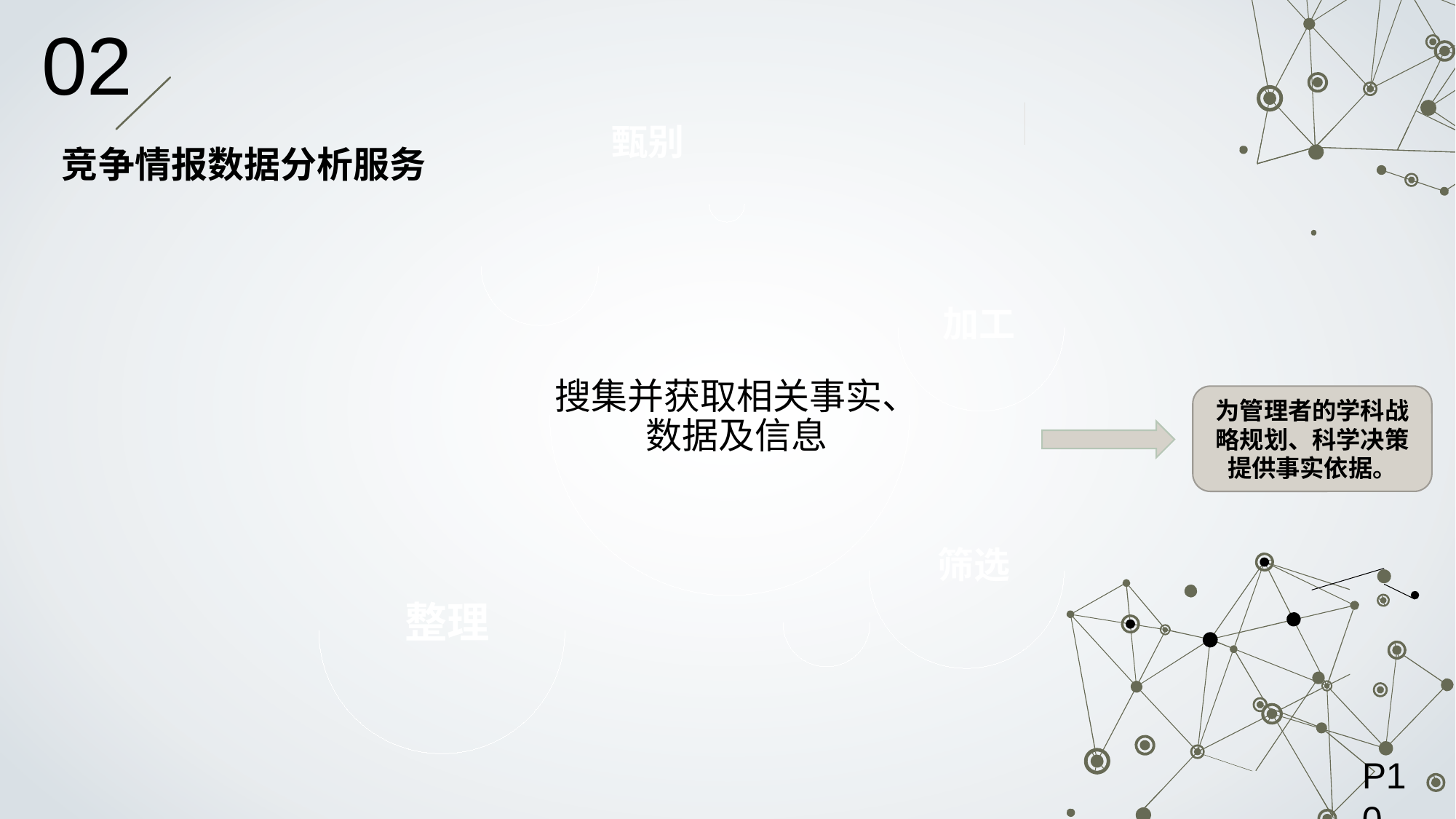

02

加工

搜集并获取相关事实、
数据及信息
筛选
整理
甄别

为管理者的学科战略规划、科学决策提供事实依据。

竞争情报数据分析服务

P10